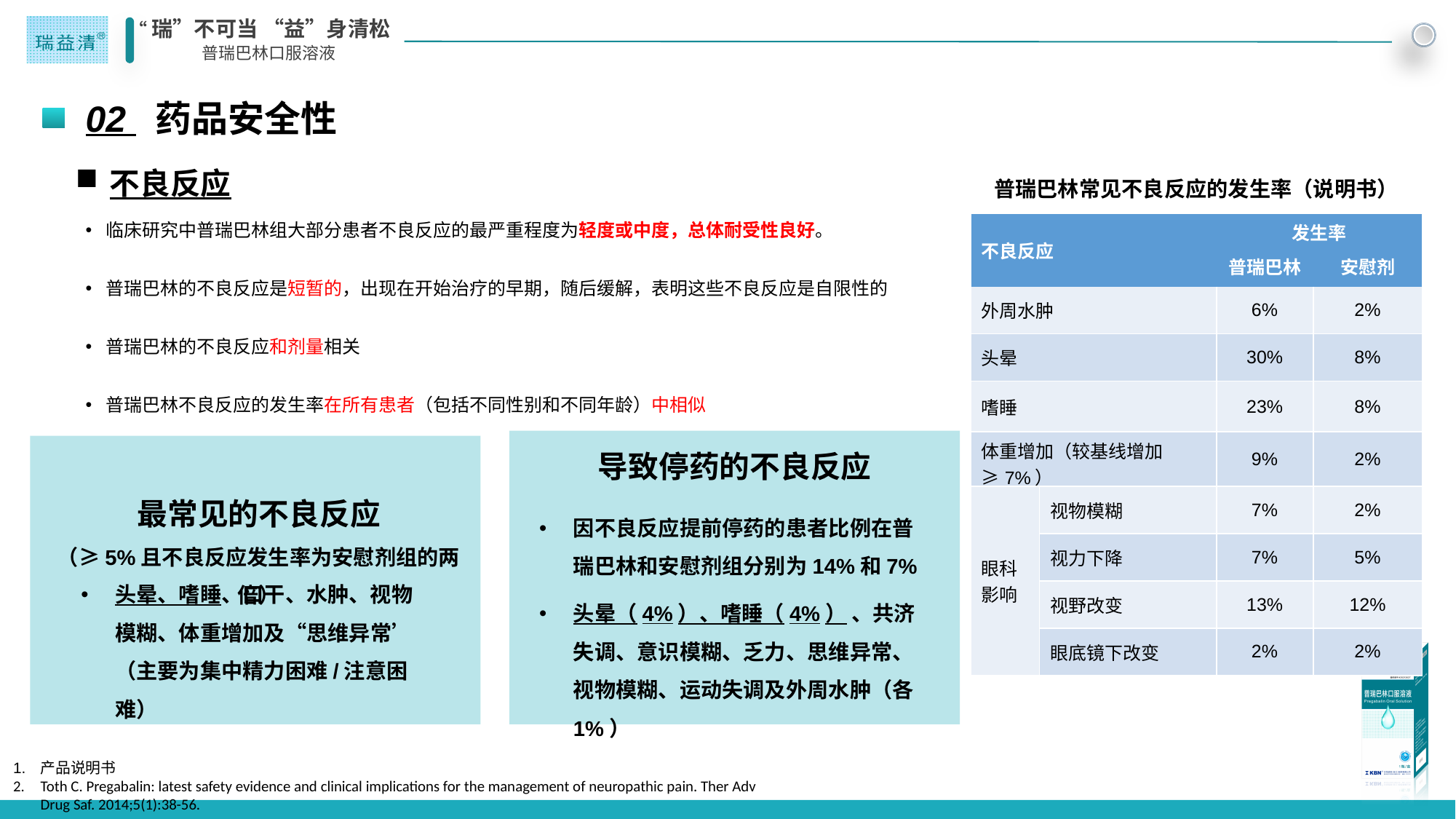

02  药品安全性

不良反应
普瑞巴林常见不良反应的发生率（说明书）
临床研究中普瑞巴林组大部分患者不良反应的最严重程度为轻度或中度，总体耐受性良好。
普瑞巴林的不良反应是短暂的，出现在开始治疗的早期，随后缓解，表明这些不良反应是自限性的
普瑞巴林的不良反应和剂量相关
普瑞巴林不良反应的发生率在所有患者（包括不同性别和不同年龄）中相似
| 不良反应 |  | 发生率 |  |
| --- | --- | --- | --- |
|  |  | 普瑞巴林 | 安慰剂 |
| 外周水肿 |  | 6% | 2% |
| 头晕 |  | 30% | 8% |
| 嗜睡 |  | 23% | 8% |
| 体重增加（较基线增加≥7%） |  | 9% | 2% |
| 眼科影响 | 视物模糊 | 7% | 2% |
|  | 视力下降 | 7% | 5% |
|  | 视野改变 | 13% | 12% |
|  | 眼底镜下改变 | 2% | 2% |

导致停药的不良反应
因不良反应提前停药的患者比例在普瑞巴林和安慰剂组分别为14%和7%
头晕（4%）、嗜睡（4%） 、共济失调、意识模糊、乏力、思维异常、视物模糊、运动失调及外周水肿（各1%）

最常见的不良反应
（≥5%且不良反应发生率为安慰剂组的两倍）
头晕、嗜睡、口干、水肿、视物模糊、体重增加及“思维异常’ （主要为集中精力困难/注意困难）
产品说明书
Toth C. Pregabalin: latest safety evidence and clinical implications for the management of neuropathic pain. Ther Adv Drug Saf. 2014;5(1):38-56.